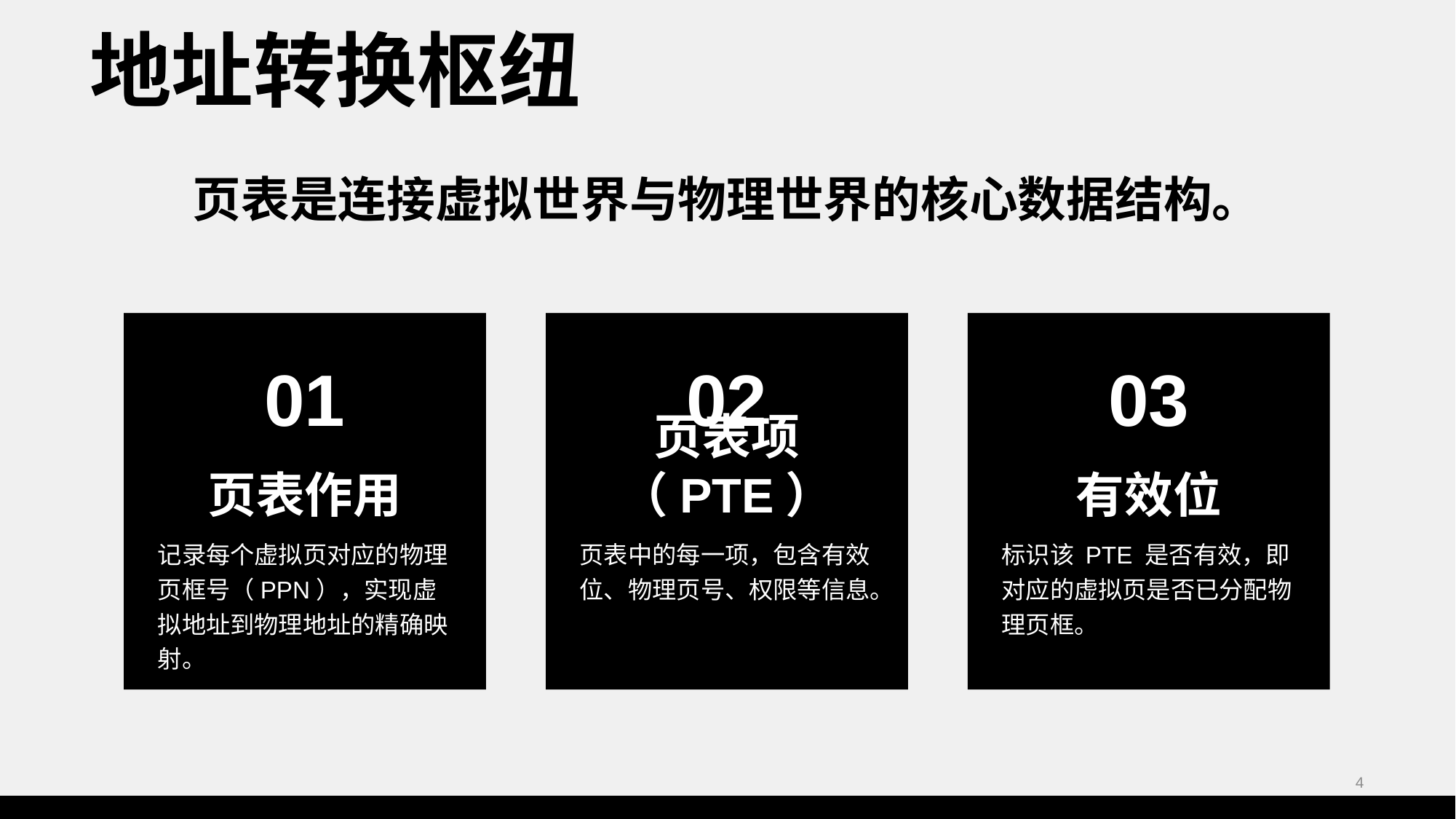

地址转换枢纽
页表是连接虚拟世界与物理世界的核心数据结构。

01
页表作用
记录每个虚拟页对应的物理页框号（PPN），实现虚拟地址到物理地址的精确映射。

02
页表项（PTE）
页表中的每一项，包含有效位、物理页号、权限等信息。

03
有效位
标识该 PTE 是否有效，即对应的虚拟页是否已分配物理页框。

4